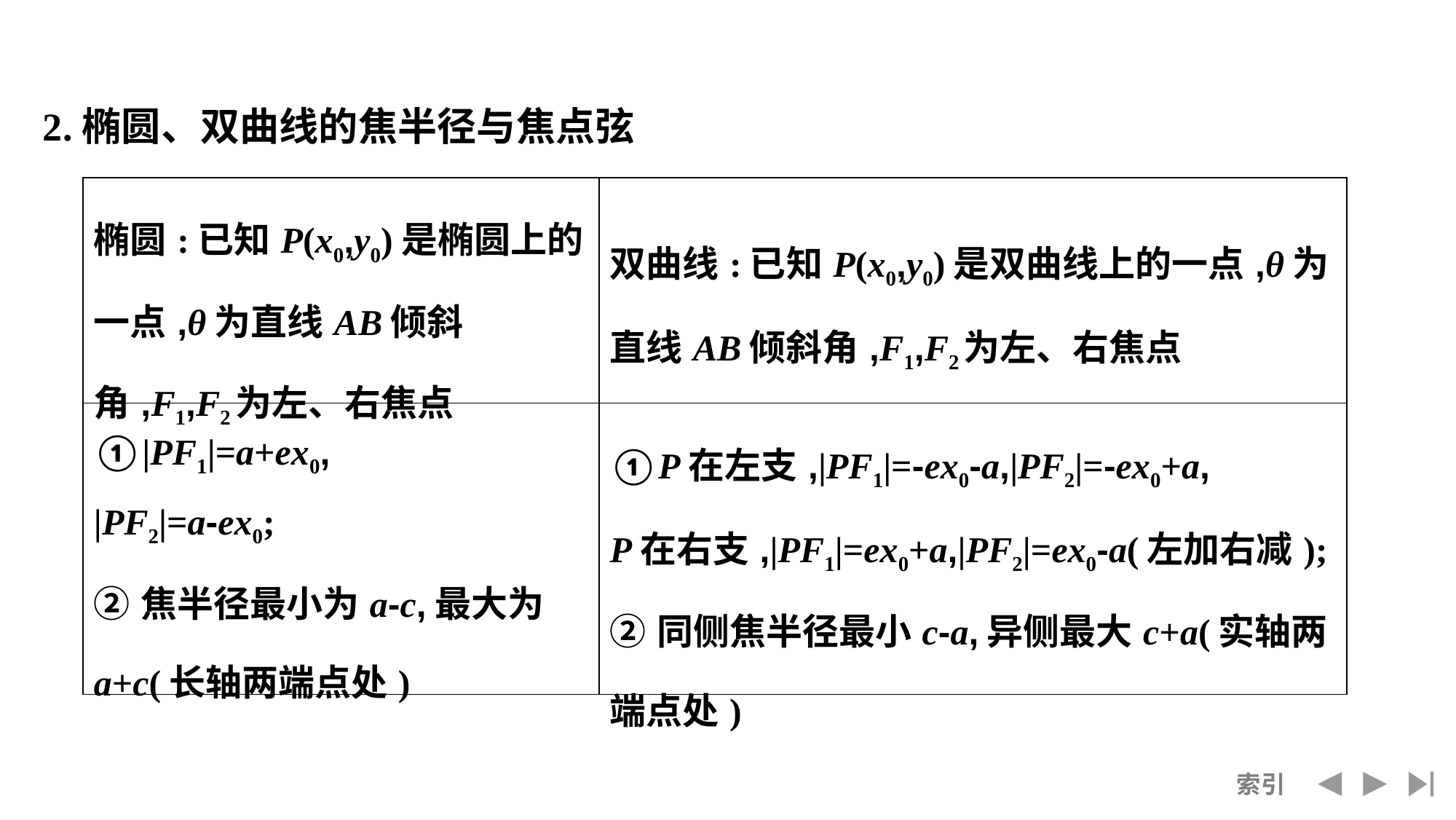

2.椭圆、双曲线的焦半径与焦点弦
| 椭圆:已知P(x0,y0)是椭圆上的一点,θ为直线AB倾斜角,F1,F2为左、右焦点 | 双曲线:已知P(x0,y0)是双曲线上的一点,θ为直线AB倾斜角,F1,F2为左、右焦点 |
| --- | --- |
| ①|PF1|=a+ex0, |PF2|=a-ex0; ②焦半径最小为a-c,最大为a+c(长轴两端点处) | ①P在左支,|PF1|=-ex0-a,|PF2|=-ex0+a, P在右支,|PF1|=ex0+a,|PF2|=ex0-a(左加右减); ②同侧焦半径最小c-a,异侧最大c+a(实轴两端点处) |